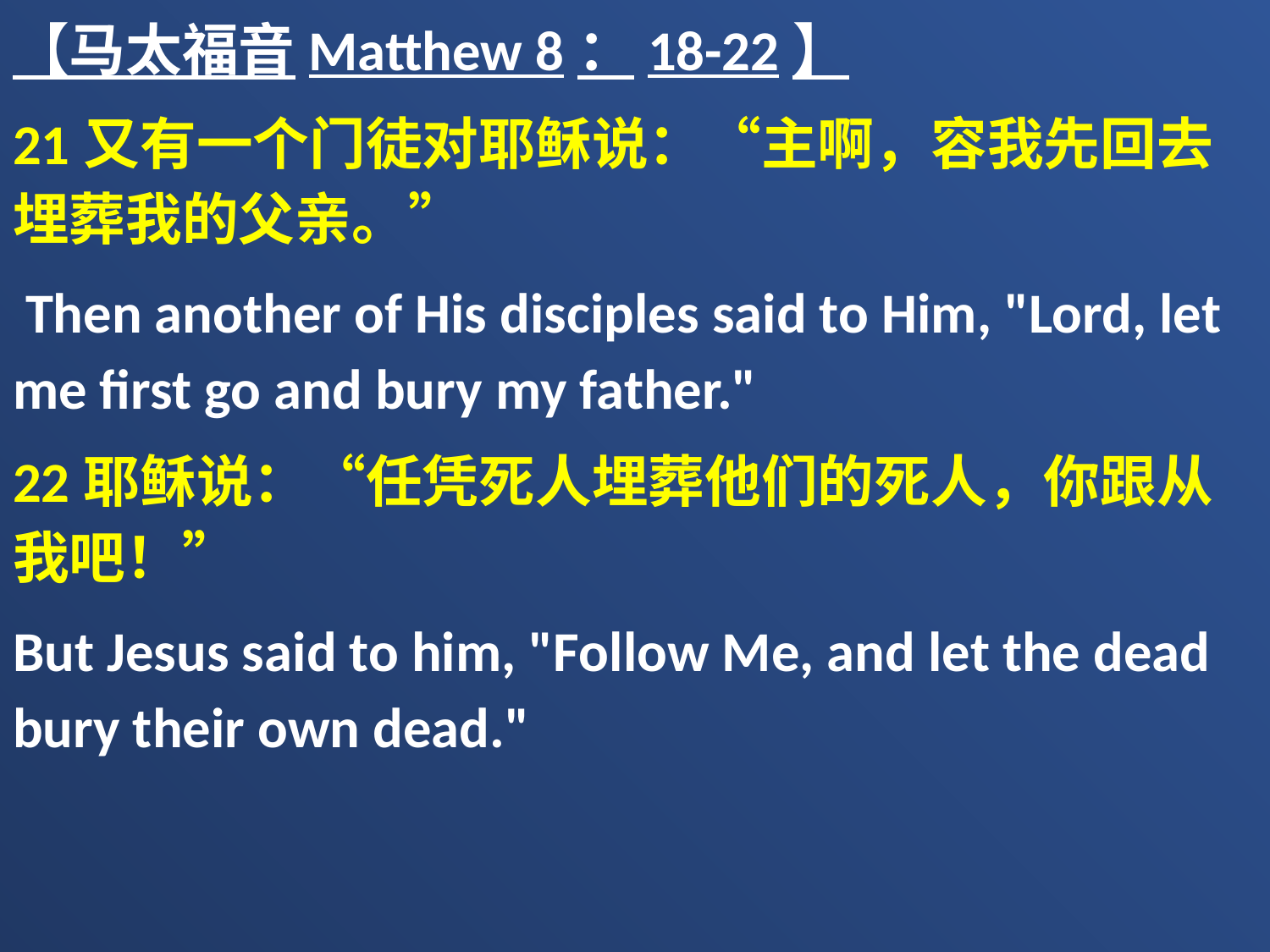

【马太福音Matthew 8：18-22】
21又有一个门徒对耶稣说：“主啊，容我先回去埋葬我的父亲。”
 Then another of His disciples said to Him, "Lord, let me first go and bury my father."
22耶稣说：“任凭死人埋葬他们的死人，你跟从我吧！”
But Jesus said to him, "Follow Me, and let the dead bury their own dead."